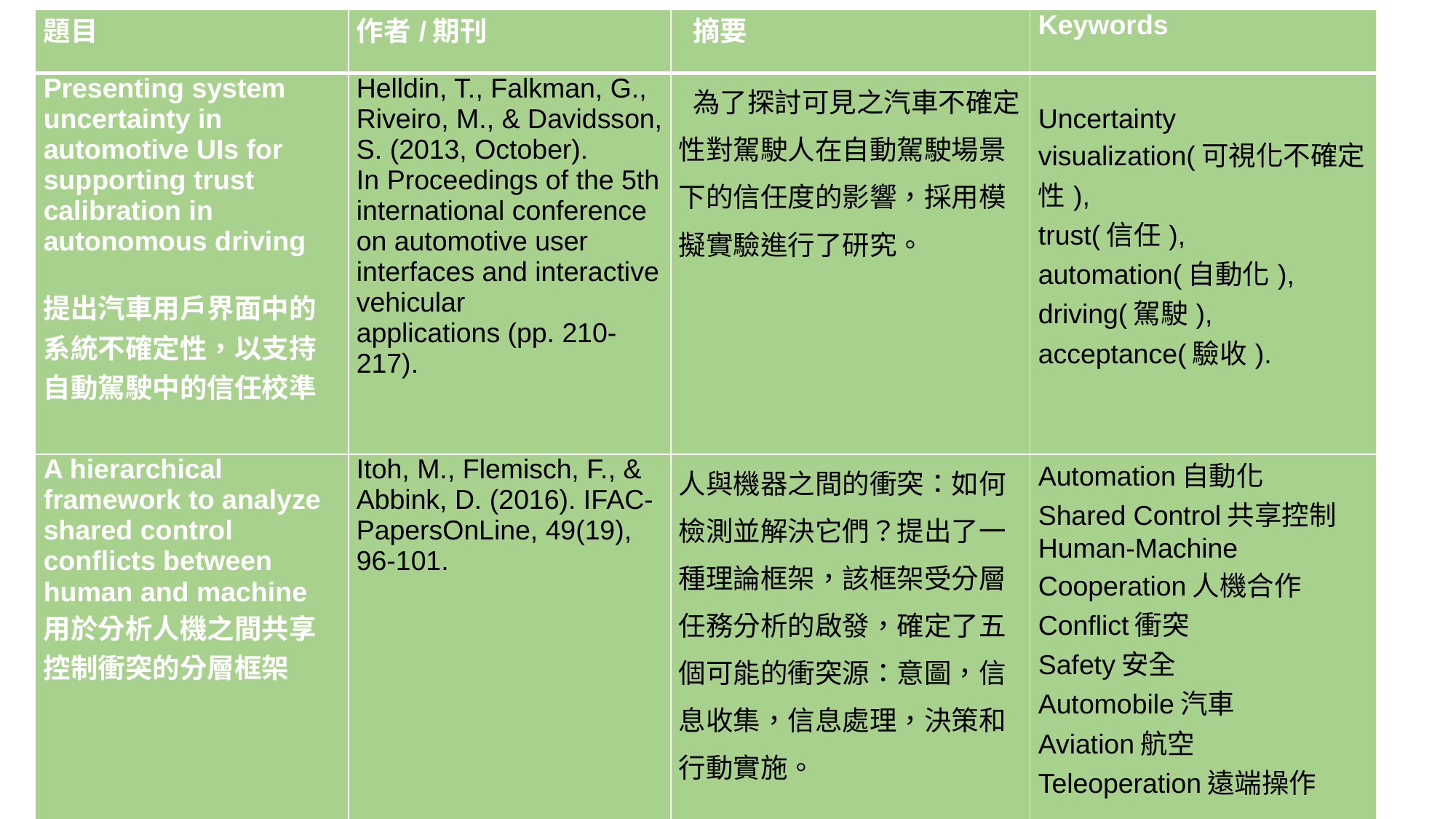

| 題目 | 作者/期刊 | 摘要 | Keywords |
| --- | --- | --- | --- |
| Presenting system uncertainty in automotive UIs for supporting trust calibration in autonomous driving 提出汽車用戶界面中的系統不確定性，以支持自動駕駛中的信任校準 | Helldin, T., Falkman, G., Riveiro, M., & Davidsson, S. (2013, October). In Proceedings of the 5th international conference on automotive user interfaces and interactive vehicular applications (pp. 210-217). | 為了探討可見之汽車不確定性對駕駛人在自動駕駛場景下的信任度的影響，採用模擬實驗進行了研究。 | Uncertainty visualization(可視化不確定性), trust(信任), automation(自動化), driving(駕駛), acceptance(驗收). |
| A hierarchical framework to analyze shared control conflicts between human and machine 用於分析人機之間共享控制衝突的分層框架 | Itoh, M., Flemisch, F., & Abbink, D. (2016). IFAC-PapersOnLine, 49(19), 96-101. | 人與機器之間的衝突：如何檢測並解決它們？提出了一種理論框架，該框架受分層任務分析的啟發，確定了五個可能的衝突源：意圖，信息收集，信息處理，決策和行動實施。 | Automation自動化 Shared Control共享控制 Human-Machine Cooperation人機合作 Conflict衝突 Safety安全 Automobile汽車 Aviation航空 Teleoperation遠端操作 |
21